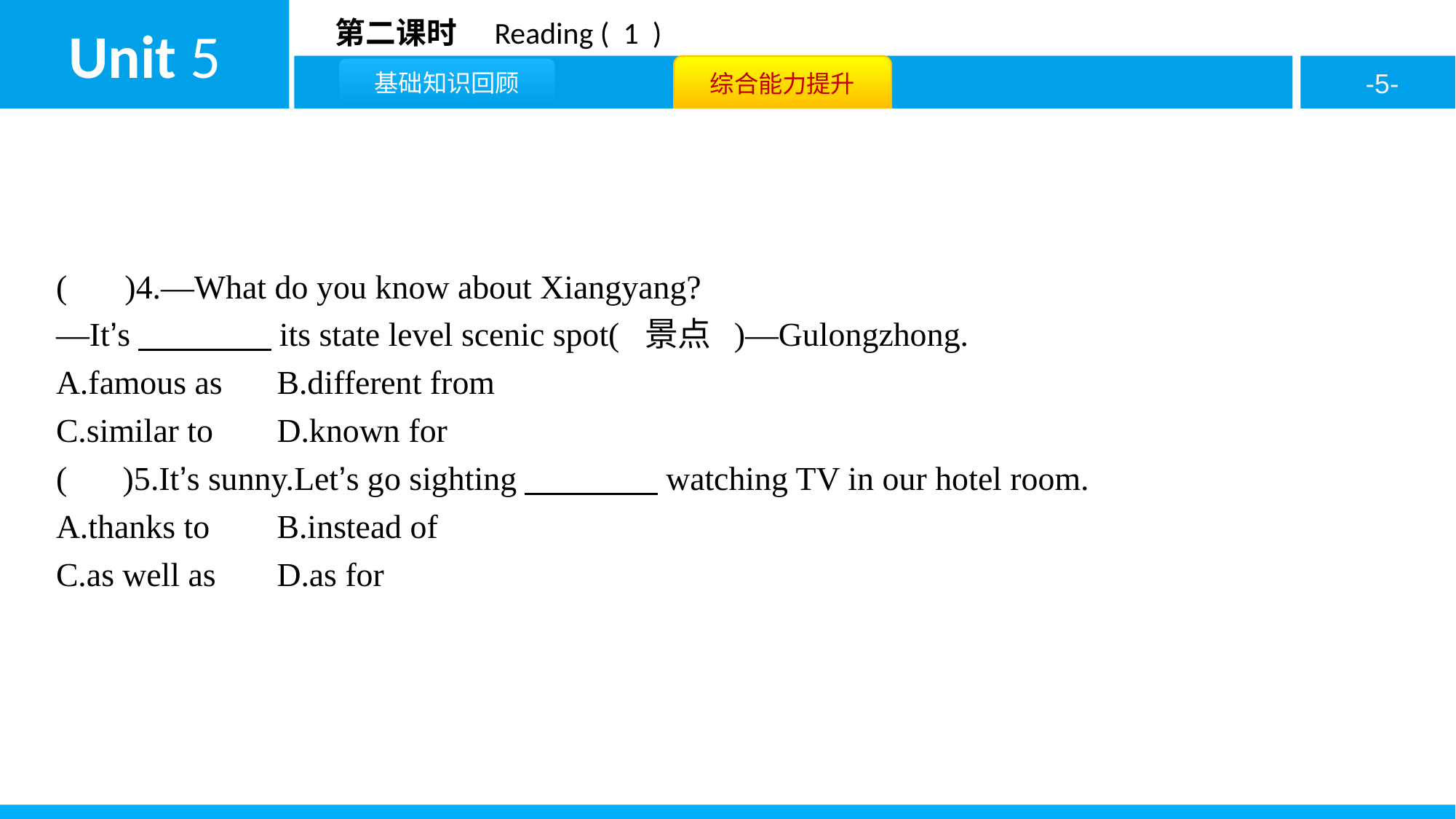

(  D  )4.—What do you know about Xiangyang?
—It’s　　　　its state level scenic spot(  景点  )—Gulongzhong.
A.famous as	B.different from
C.similar to	D.known for
(  B  )5.It’s sunny.Let’s go sighting　　　　watching TV in our hotel room.
A.thanks to	B.instead of
C.as well as	D.as for